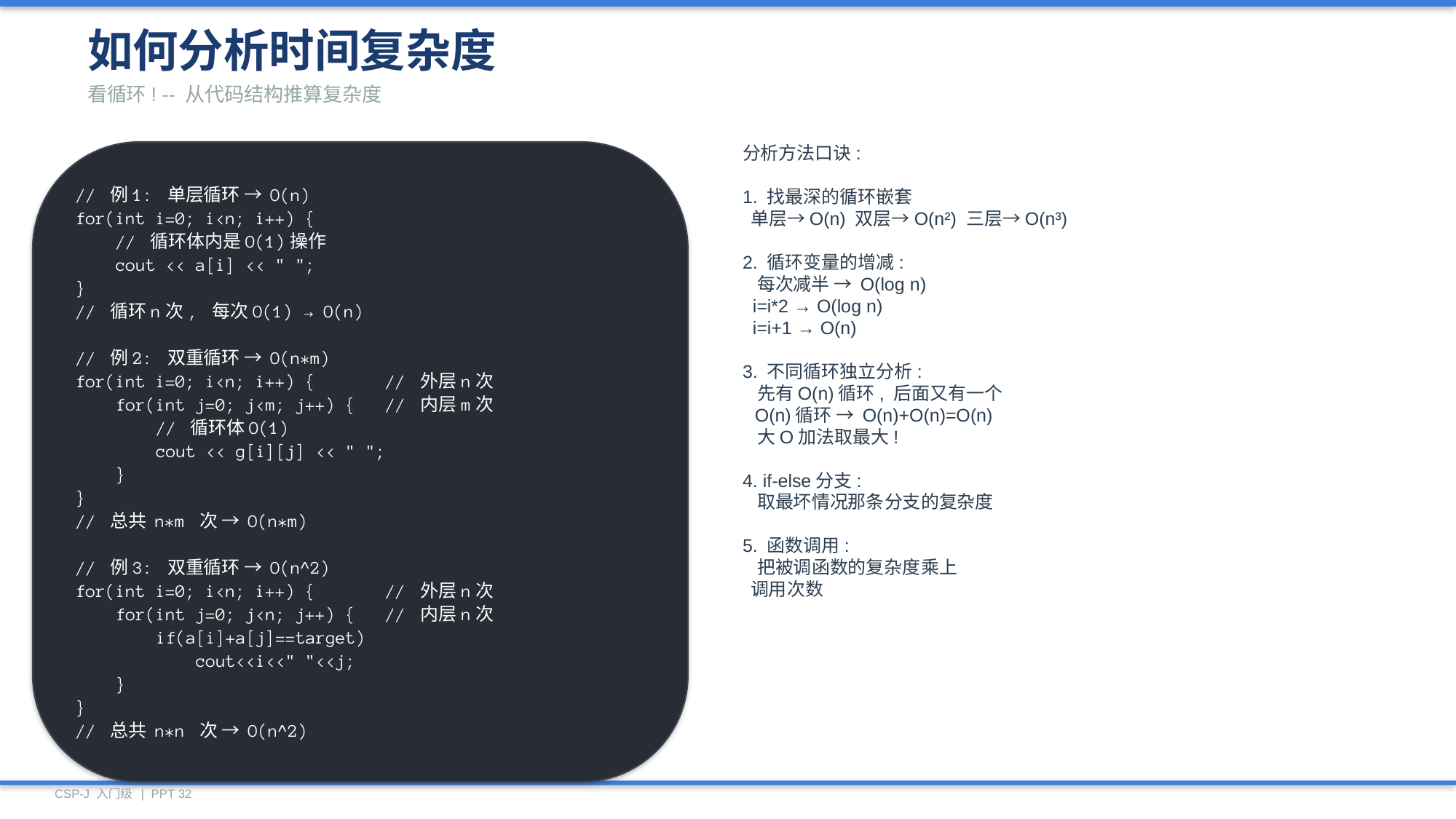

如何分析时间复杂度
看循环! -- 从代码结构推算复杂度
// 例1: 单层循环 → O(n)
for(int i=0; i<n; i++) {
    // 循环体内是O(1)操作
    cout << a[i] << " ";
}
// 循环n次, 每次O(1) → O(n)

// 例2: 双重循环 → O(n*m)
for(int i=0; i<n; i++) {       // 外层n次
    for(int j=0; j<m; j++) {   // 内层m次
        // 循环体O(1)
        cout << g[i][j] << " ";
    }
}
// 总共 n*m 次 → O(n*m)

// 例3: 双重循环 → O(n^2)
for(int i=0; i<n; i++) {       // 外层n次
    for(int j=0; j<n; j++) {   // 内层n次
        if(a[i]+a[j]==target)
            cout<<i<<" "<<j;
    }
}
// 总共 n*n 次 → O(n^2)
分析方法口诀:
1. 找最深的循环嵌套
  单层→O(n) 双层→O(n²) 三层→O(n³)
2. 循环变量的增减:
  每次减半 → O(log n)
  i=i*2 → O(log n)
  i=i+1 → O(n)
3. 不同循环独立分析:
  先有O(n)循环, 后面又有一个
  O(n)循环 → O(n)+O(n)=O(n)
  大O加法取最大!
4. if-else分支:
  取最坏情况那条分支的复杂度
5. 函数调用:
  把被调函数的复杂度乘上
  调用次数

CSP-J 入门级  |  PPT 32